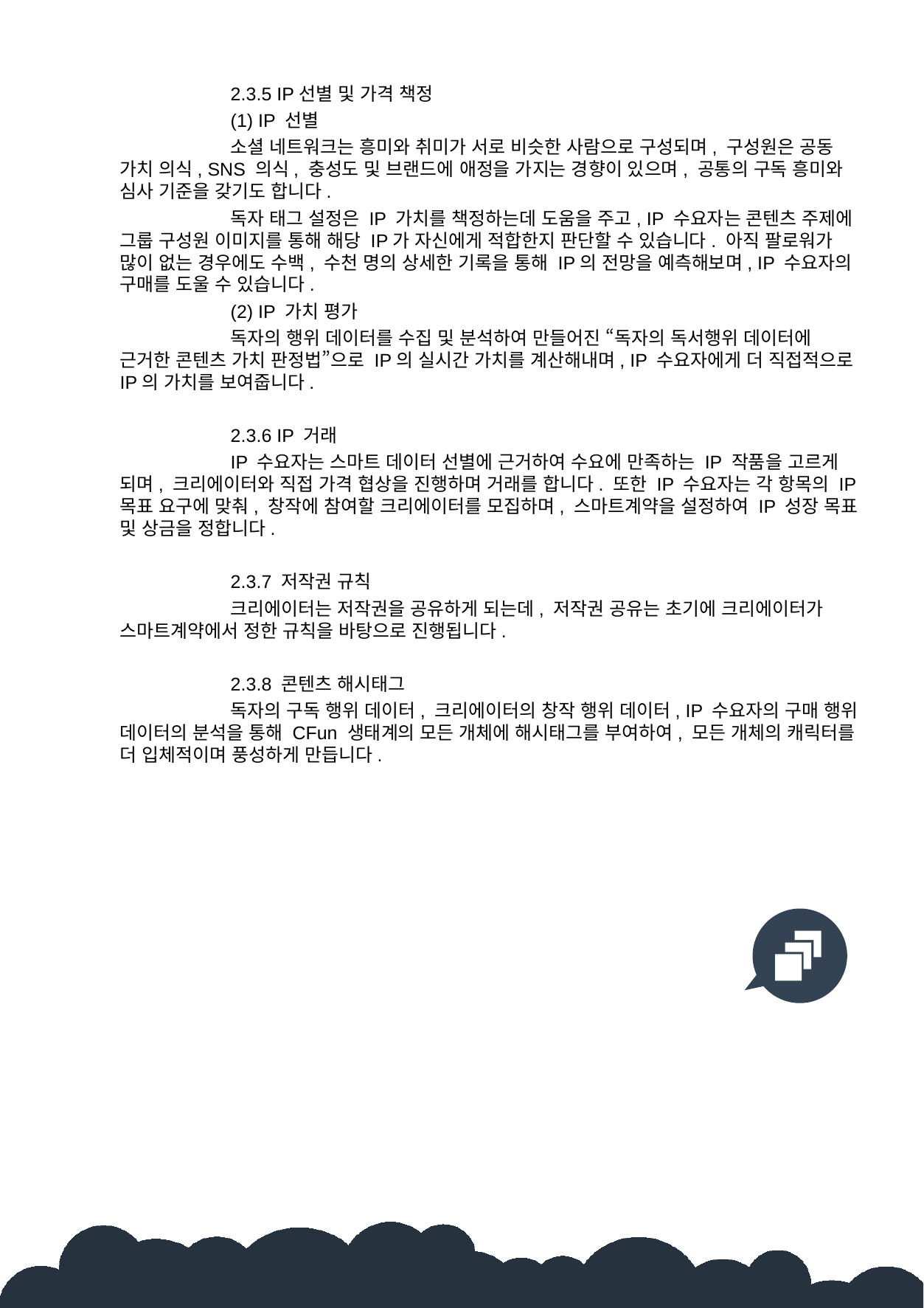

2.3.5 IP선별 및 가격 책정
	(1) IP 선별
	소셜 네트워크는 흥미와 취미가 서로 비슷한 사람으로 구성되며, 구성원은 공동 가치 의식, SNS 의식, 충성도 및 브랜드에 애정을 가지는 경향이 있으며, 공통의 구독 흥미와 심사 기준을 갖기도 합니다.
 	독자 태그 설정은 IP 가치를 책정하는데 도움을 주고, IP 수요자는 콘텐츠 주제에 그룹 구성원 이미지를 통해 해당 IP가 자신에게 적합한지 판단할 수 있습니다. 아직 팔로워가 많이 없는 경우에도 수백, 수천 명의 상세한 기록을 통해 IP의 전망을 예측해보며, IP 수요자의 구매를 도울 수 있습니다.
	(2) IP 가치 평가
	독자의 행위 데이터를 수집 및 분석하여 만들어진 “독자의 독서행위 데이터에 근거한 콘텐츠 가치 판정법”으로 IP의 실시간 가치를 계산해내며, IP 수요자에게 더 직접적으로 IP의 가치를 보여줍니다.

	2.3.6 IP 거래
	IP 수요자는 스마트 데이터 선별에 근거하여 수요에 만족하는 IP 작품을 고르게 되며, 크리에이터와 직접 가격 협상을 진행하며 거래를 합니다. 또한 IP 수요자는 각 항목의 IP 목표 요구에 맞춰, 창작에 참여할 크리에이터를 모집하며, 스마트계약을 설정하여 IP 성장 목표 및 상금을 정합니다.

	2.3.7 저작권 규칙
	크리에이터는 저작권을 공유하게 되는데, 저작권 공유는 초기에 크리에이터가 스마트계약에서 정한 규칙을 바탕으로 진행됩니다.

	2.3.8 콘텐츠 해시태그
	독자의 구독 행위 데이터, 크리에이터의 창작 행위 데이터, IP 수요자의 구매 행위 데이터의 분석을 통해 CFun 생태계의 모든 개체에 해시태그를 부여하여, 모든 개체의 캐릭터를 더 입체적이며 풍성하게 만듭니다.